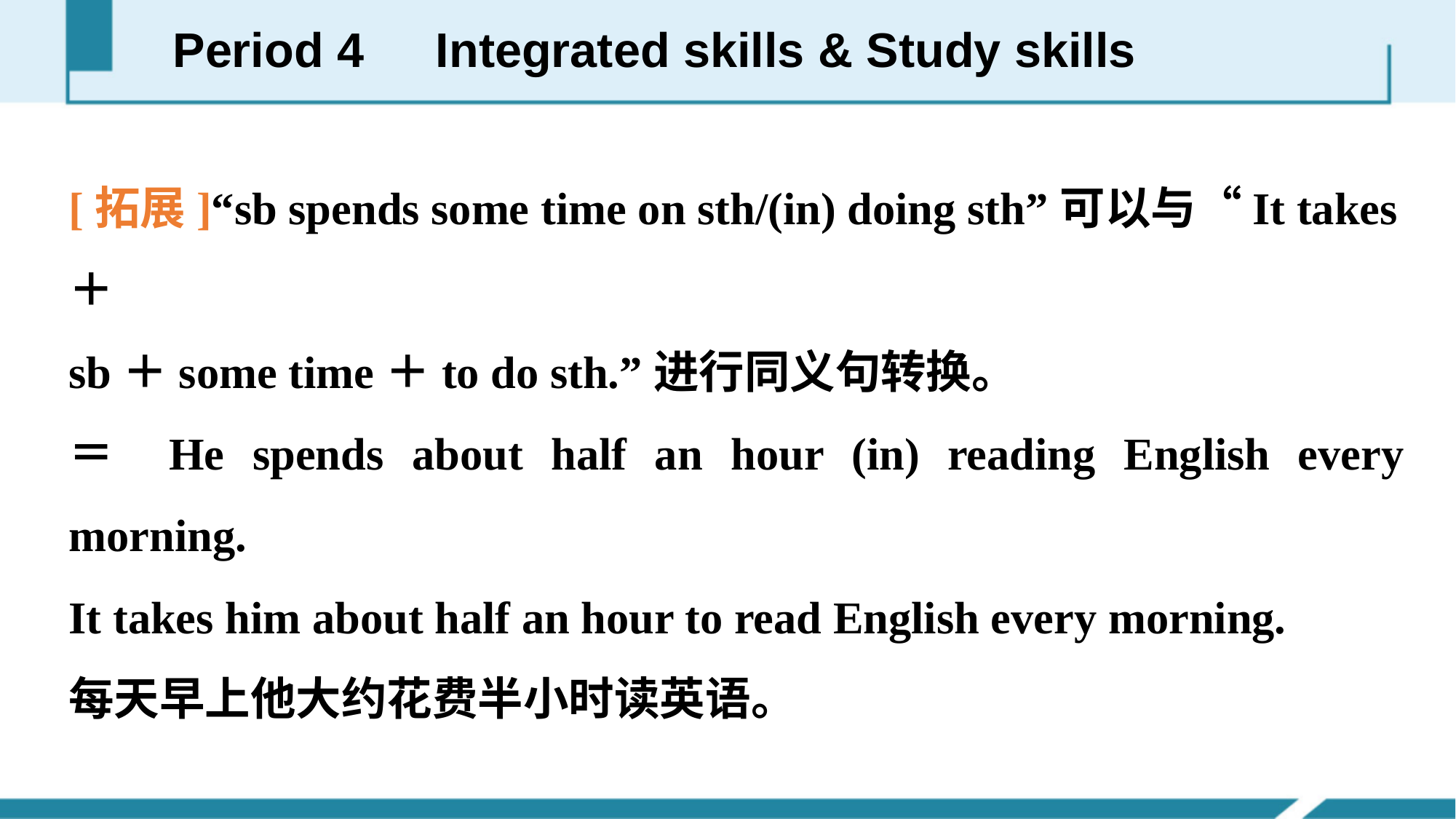

Period 4　Integrated skills & Study skills
[拓展]“sb spends some time on sth/(in) doing sth”可以与“It takes＋
sb＋some time＋to do sth.”进行同义句转换。
＝ He spends about half an hour (in) reading English every morning.
It takes him about half an hour to read English every morning.
每天早上他大约花费半小时读英语。